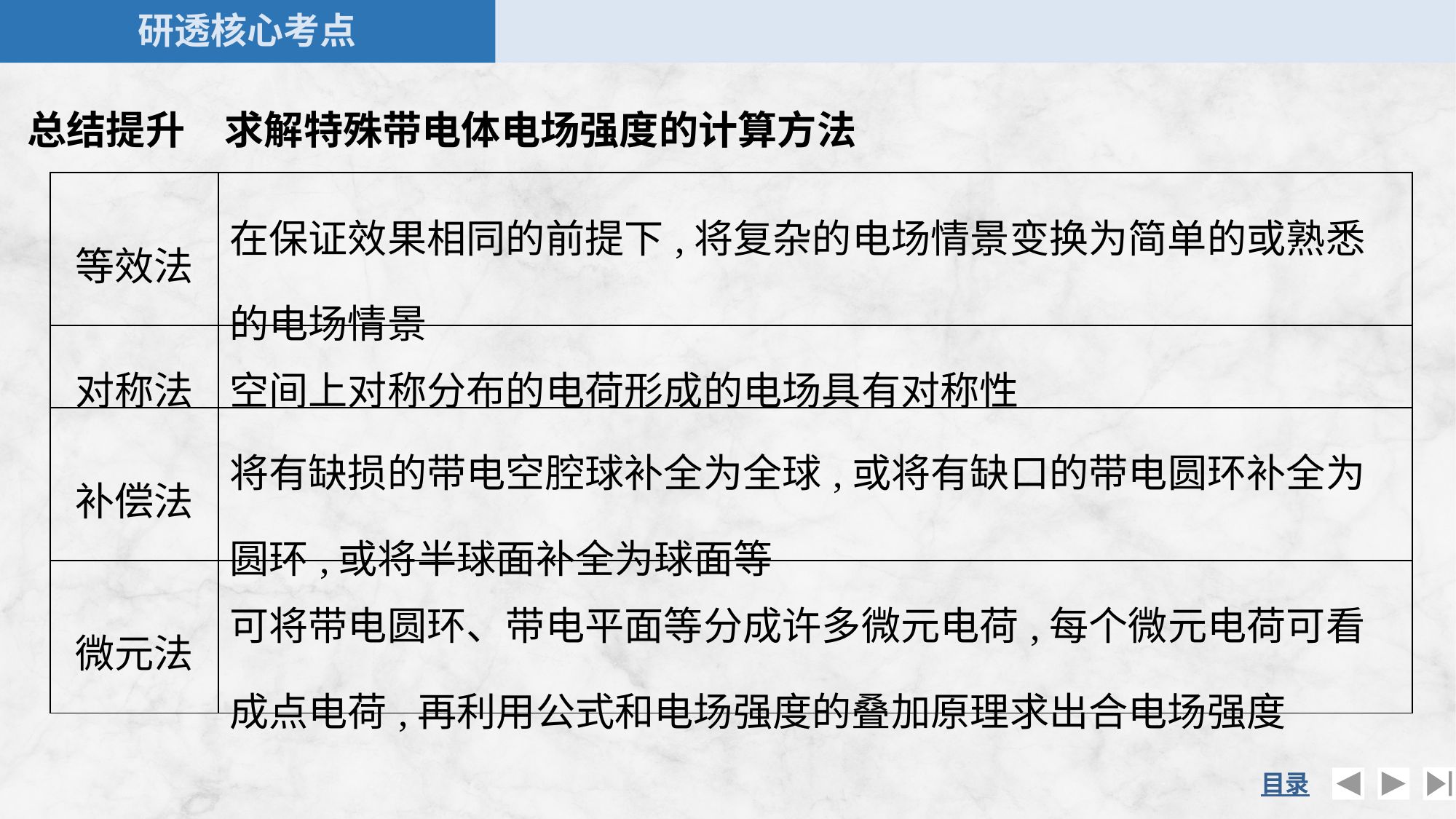

总结提升　求解特殊带电体电场强度的计算方法
| 等效法 | 在保证效果相同的前提下,将复杂的电场情景变换为简单的或熟悉的电场情景 |
| --- | --- |
| 对称法 | 空间上对称分布的电荷形成的电场具有对称性 |
| 补偿法 | 将有缺损的带电空腔球补全为全球,或将有缺口的带电圆环补全为圆环,或将半球面补全为球面等 |
| 微元法 | 可将带电圆环、带电平面等分成许多微元电荷,每个微元电荷可看成点电荷,再利用公式和电场强度的叠加原理求出合电场强度 |